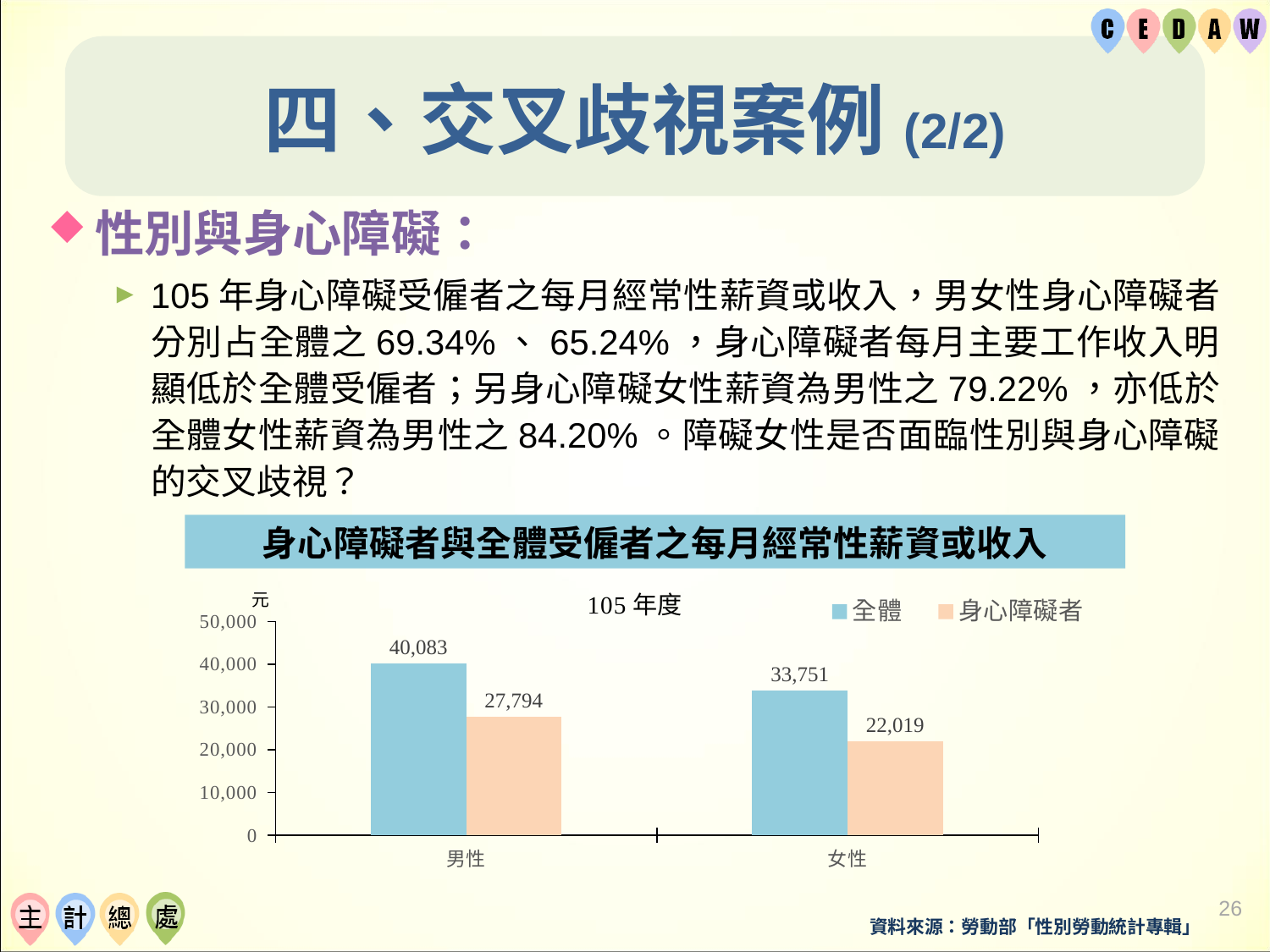

# 四、交叉歧視案例(2/2)
性別與身心障礙：
105年身心障礙受僱者之每月經常性薪資或收入，男女性身心障礙者分別占全體之69.34%、65.24%，身心障礙者每月主要工作收入明顯低於全體受僱者；另身心障礙女性薪資為男性之79.22%，亦低於全體女性薪資為男性之84.20%。障礙女性是否面臨性別與身心障礙的交叉歧視？

### Chart

| Category | 全體 | 身心障礙者 |
|---|---|---|
| 男性 | 40083.0 | 27794.0 |
| 女性 | 33751.0 | 22019.0 |
26
資料來源：勞動部「性別勞動統計專輯」